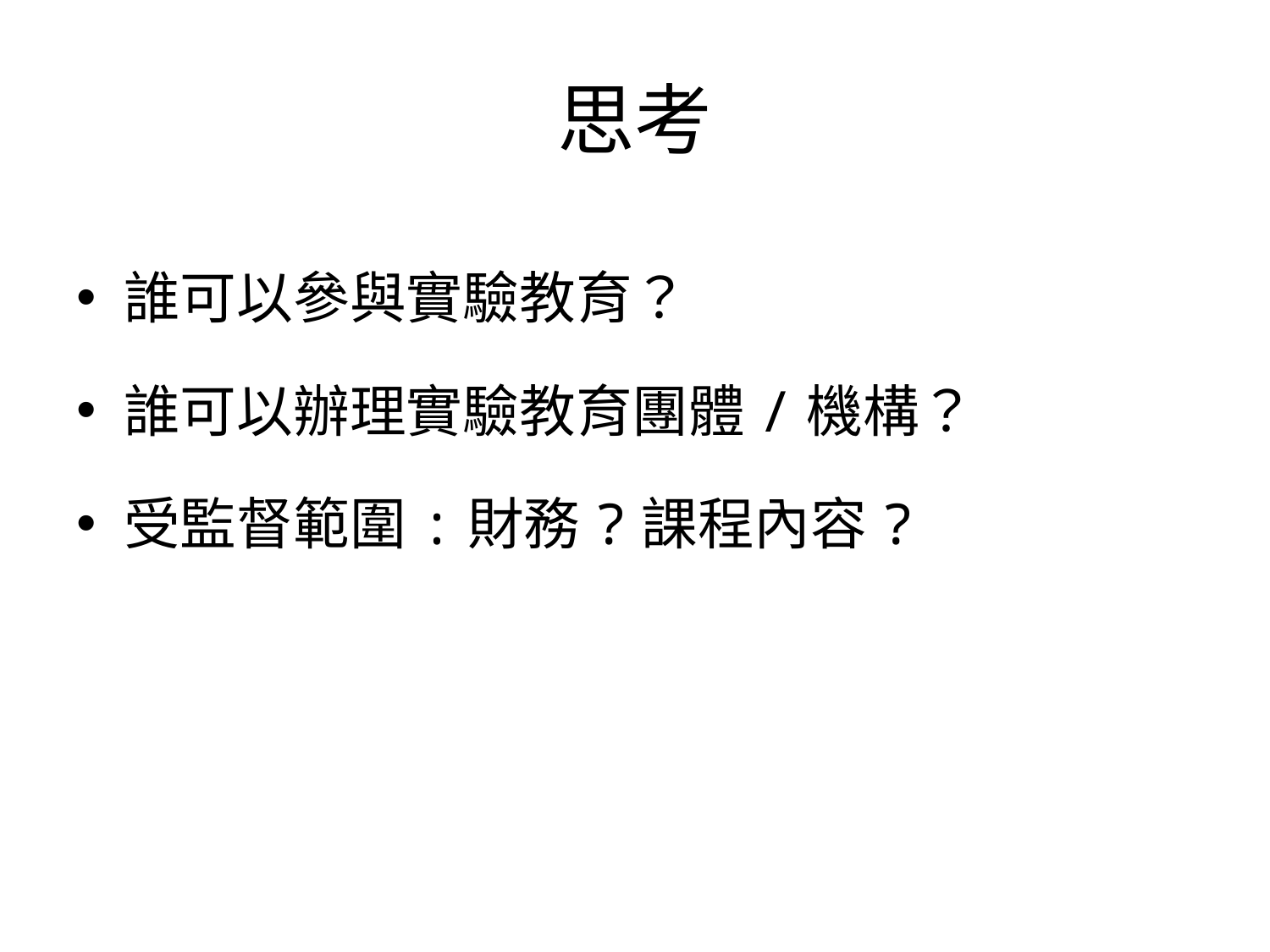

# 思考
誰可以參與實驗教育？
誰可以辦理實驗教育團體/機構？
受監督範圍:財務?課程內容?